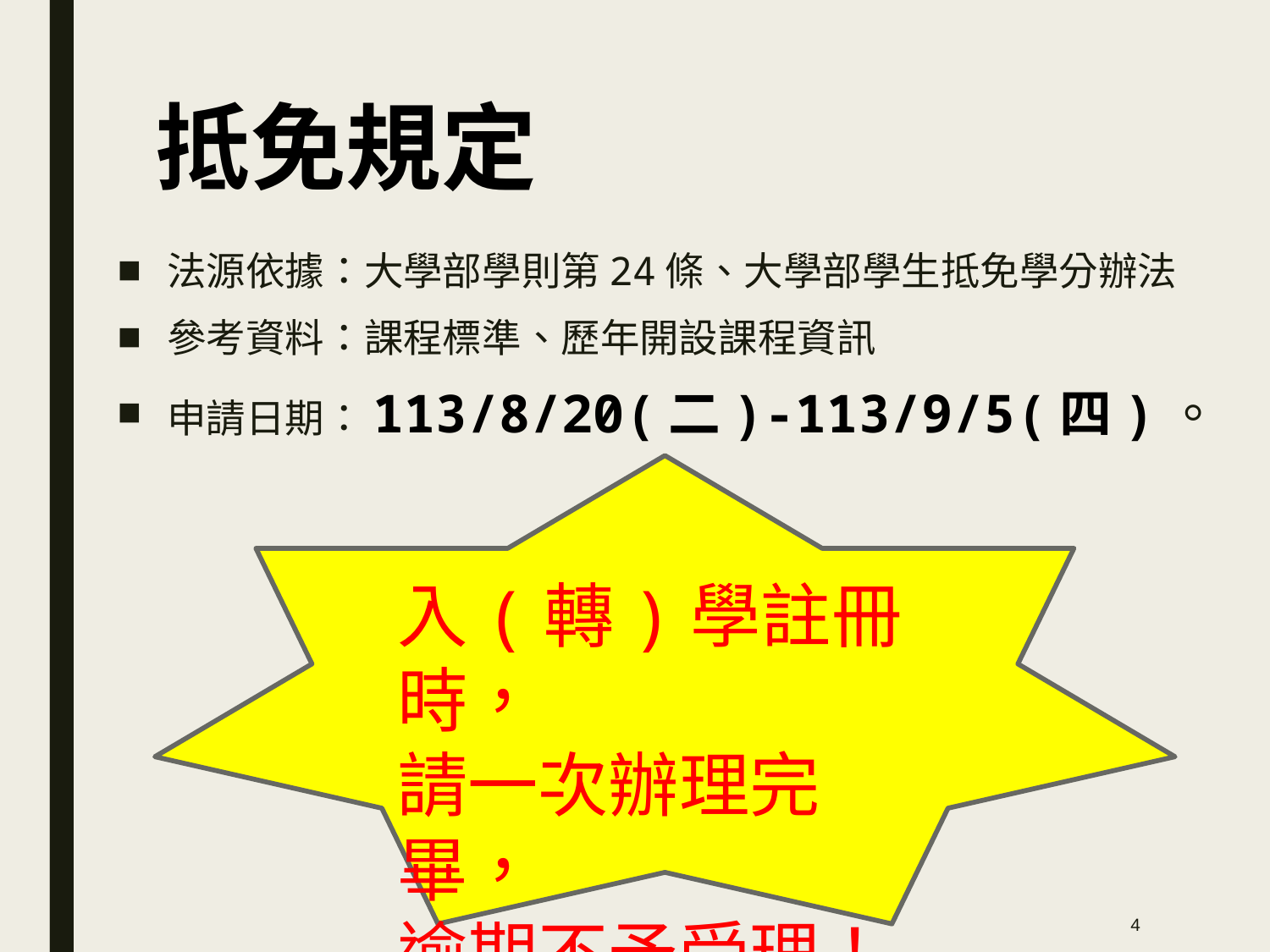

# 抵免規定
法源依據：大學部學則第24條、大學部學生抵免學分辦法
參考資料：課程標準、歷年開設課程資訊
申請日期：113/8/20(二)-113/9/5(四)。

入(轉)學註冊時，
請一次辦理完畢，
逾期不予受理！
4